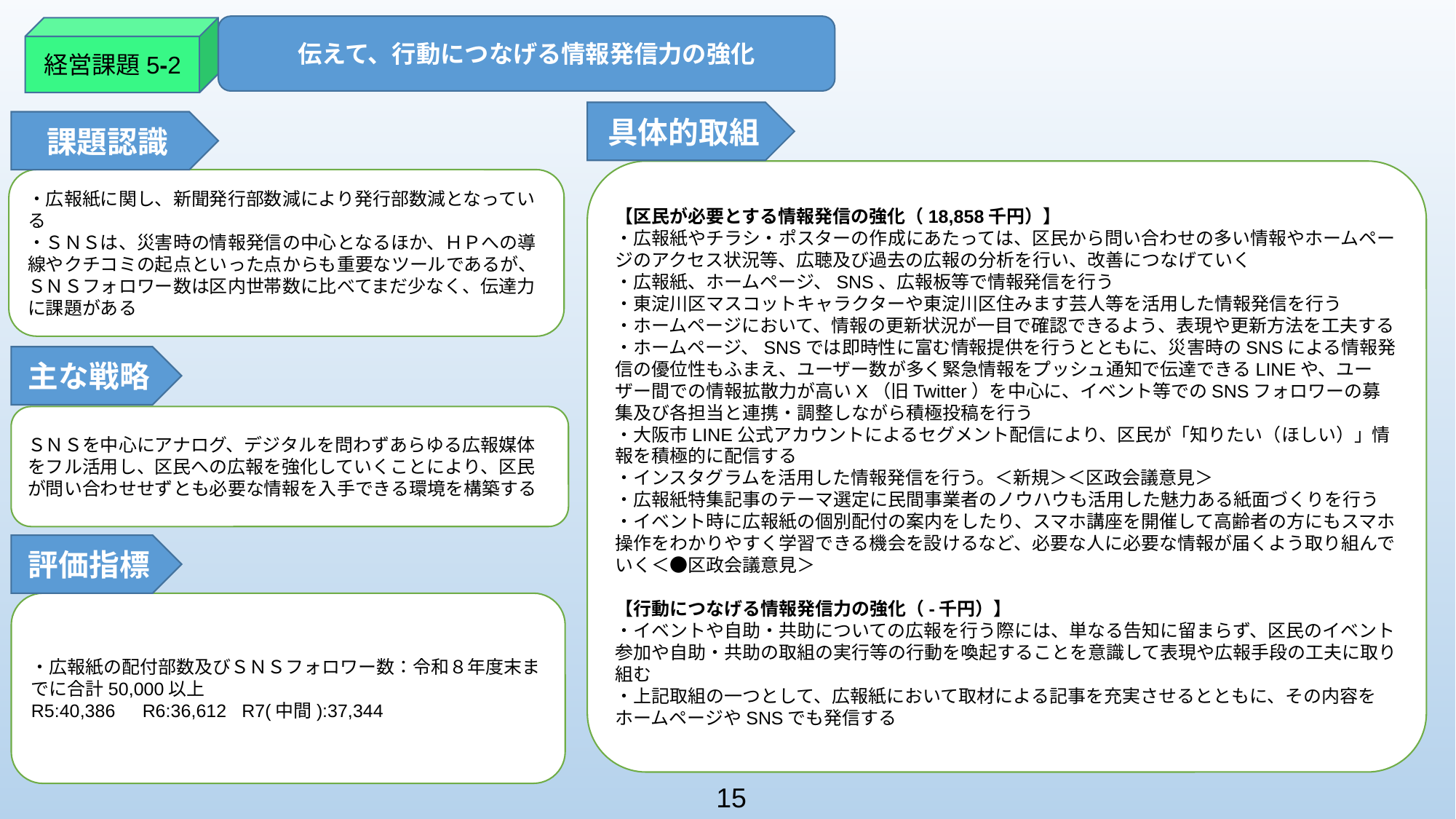

伝えて、行動につなげる情報発信力の強化
経営課題5-2
具体的取組
課題認識
【区民が必要とする情報発信の強化（18,858千円）】
・広報紙やチラシ・ポスターの作成にあたっては、区民から問い合わせの多い情報やホームページのアクセス状況等、広聴及び過去の広報の分析を行い、改善につなげていく
・広報紙、ホームページ、SNS、広報板等で情報発信を行う
・東淀川区マスコットキャラクターや東淀川区住みます芸人等を活用した情報発信を行う
・ホームページにおいて、情報の更新状況が一目で確認できるよう、表現や更新方法を工夫する
・ホームページ、SNSでは即時性に富む情報提供を行うとともに、災害時のSNSによる情報発信の優位性もふまえ、ユーザー数が多く緊急情報をプッシュ通知で伝達できるLINEや、ユーザー間での情報拡散力が高いX（旧Twitter）を中心に、イベント等でのSNSフォロワーの募集及び各担当と連携・調整しながら積極投稿を行う
・大阪市LINE公式アカウントによるセグメント配信により、区民が「知りたい（ほしい）」情報を積極的に配信する
・インスタグラムを活用した情報発信を行う。＜新規＞＜区政会議意見＞
・広報紙特集記事のテーマ選定に民間事業者のノウハウも活用した魅力ある紙面づくりを行う
・イベント時に広報紙の個別配付の案内をしたり、スマホ講座を開催して高齢者の方にもスマホ操作をわかりやすく学習できる機会を設けるなど、必要な人に必要な情報が届くよう取り組んでいく＜●区政会議意見＞

【行動につなげる情報発信力の強化（-千円）】
・イベントや自助・共助についての広報を行う際には、単なる告知に留まらず、区民のイベント参加や自助・共助の取組の実行等の行動を喚起することを意識して表現や広報手段の工夫に取り組む
・上記取組の一つとして、広報紙において取材による記事を充実させるとともに、その内容をホームページやSNSでも発信する
・広報紙に関し、新聞発行部数減により発行部数減となっている
・ＳＮＳは、災害時の情報発信の中心となるほか、ＨＰへの導線やクチコミの起点といった点からも重要なツールであるが、ＳＮＳフォロワー数は区内世帯数に比べてまだ少なく、伝達力に課題がある
主な戦略
ＳＮＳを中心にアナログ、デジタルを問わずあらゆる広報媒体をフル活用し、区民への広報を強化していくことにより、区民が問い合わせせずとも必要な情報を入手できる環境を構築する
評価指標
・広報紙の配付部数及びＳＮＳフォロワー数：令和８年度末までに合計50,000以上
R5:40,386　R6:36,612   R7(中間):37,344
15